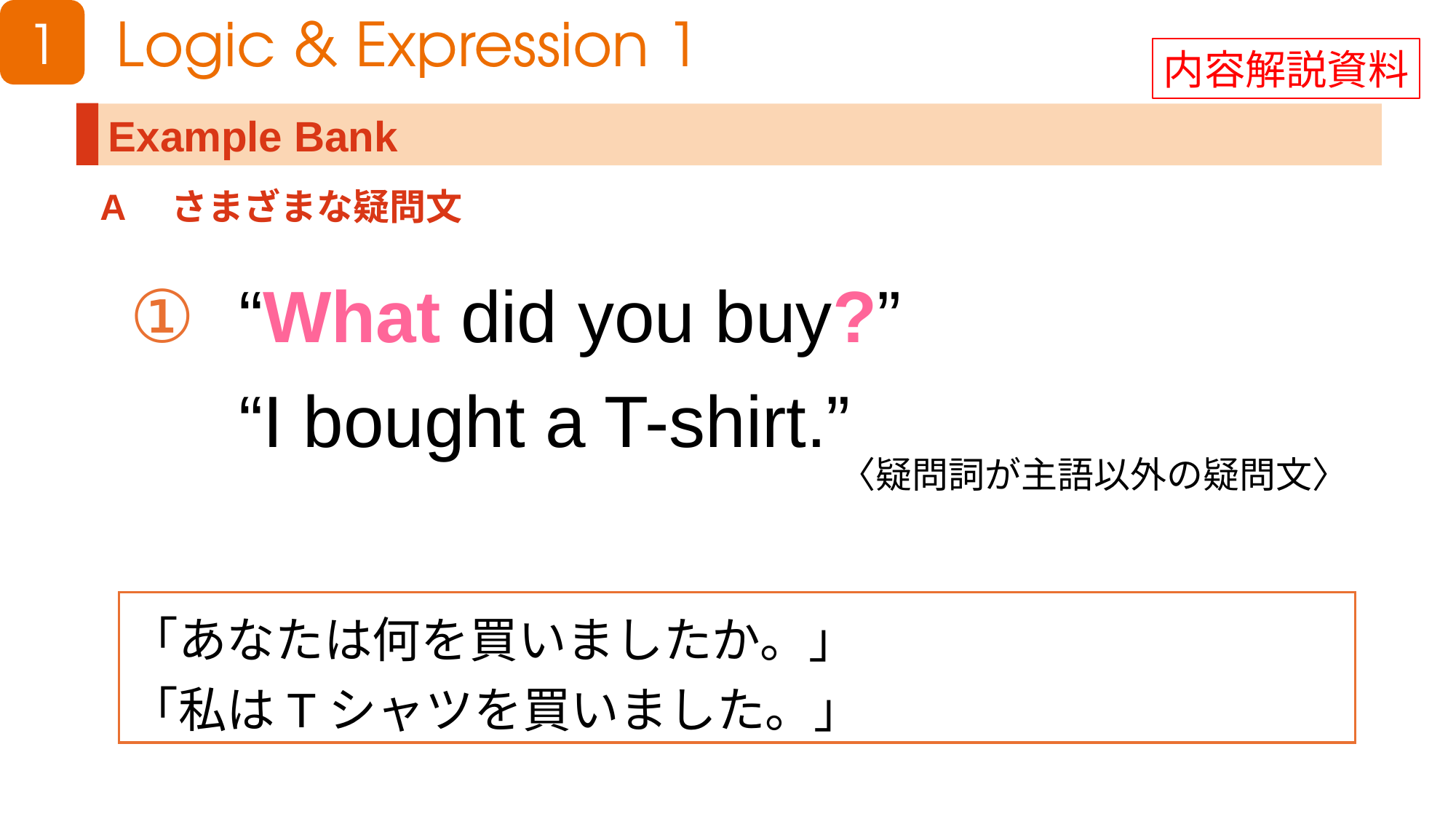

内容解説資料
A　さまざまな疑問文
“What did you buy?”
“I bought a T-shirt.”
〈疑問詞が主語以外の疑問文〉
「あなたは何を買いましたか。」
「私はTシャツを買いました。」